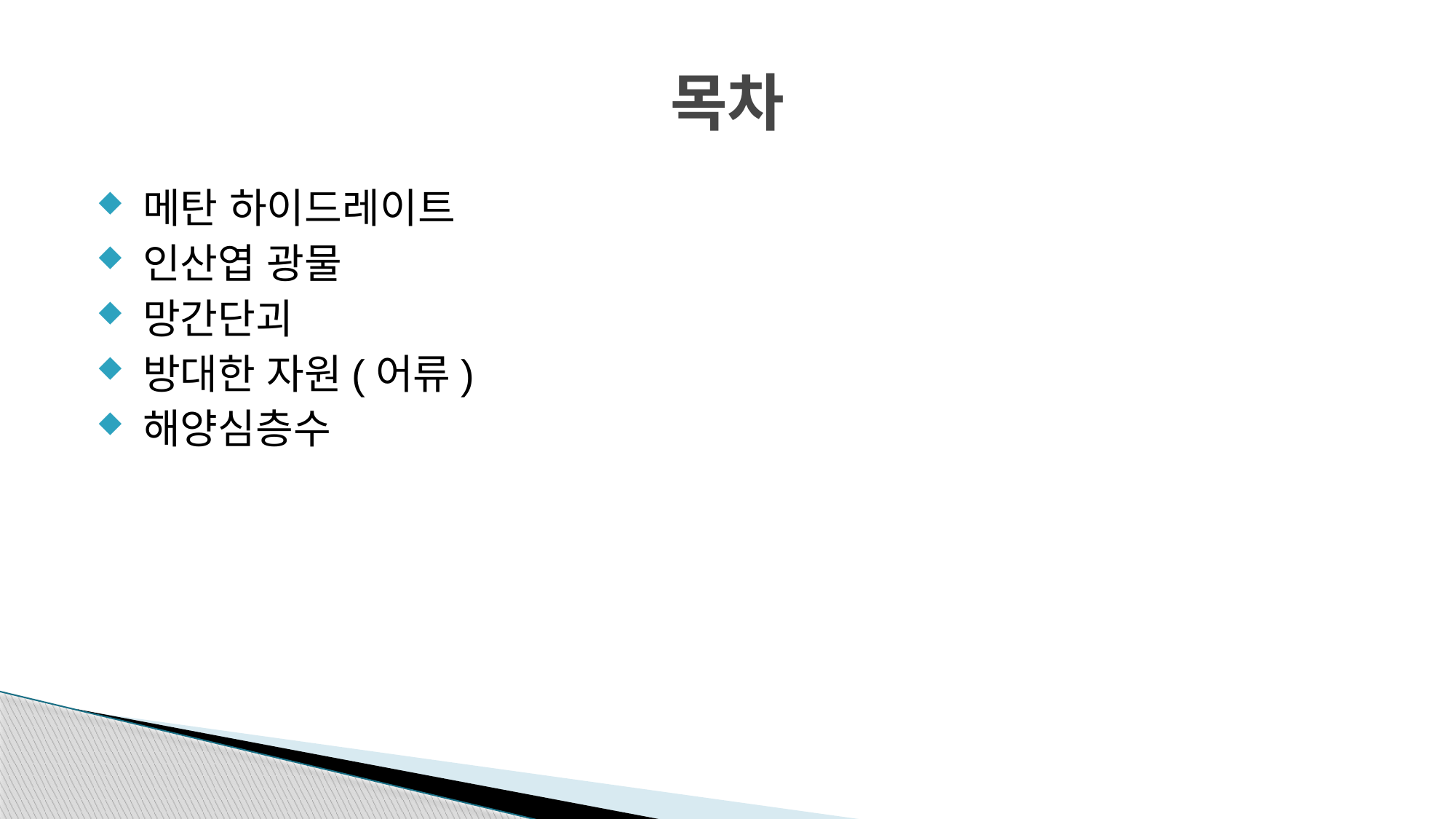

# 목차
메탄 하이드레이트
인산엽 광물
망간단괴
방대한 자원(어류)
해양심층수